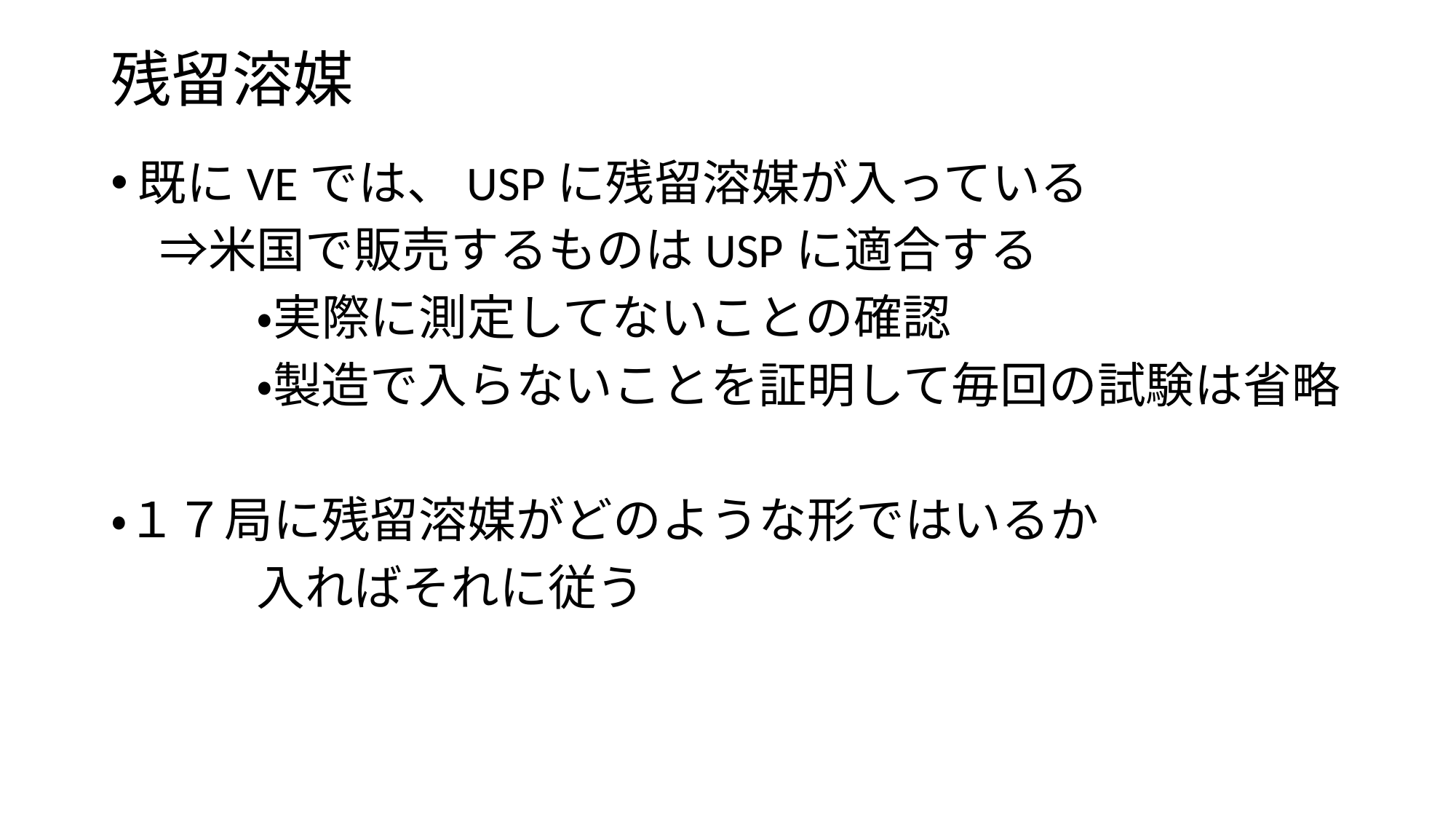

# 残留溶媒
既にVEでは、USPに残留溶媒が入っている
　⇒米国で販売するものはUSPに適合する
　　　・実際に測定してないことの確認
　　　・製造で入らないことを証明して毎回の試験は省略

・１７局に残留溶媒がどのような形ではいるか
　　　入ればそれに従う